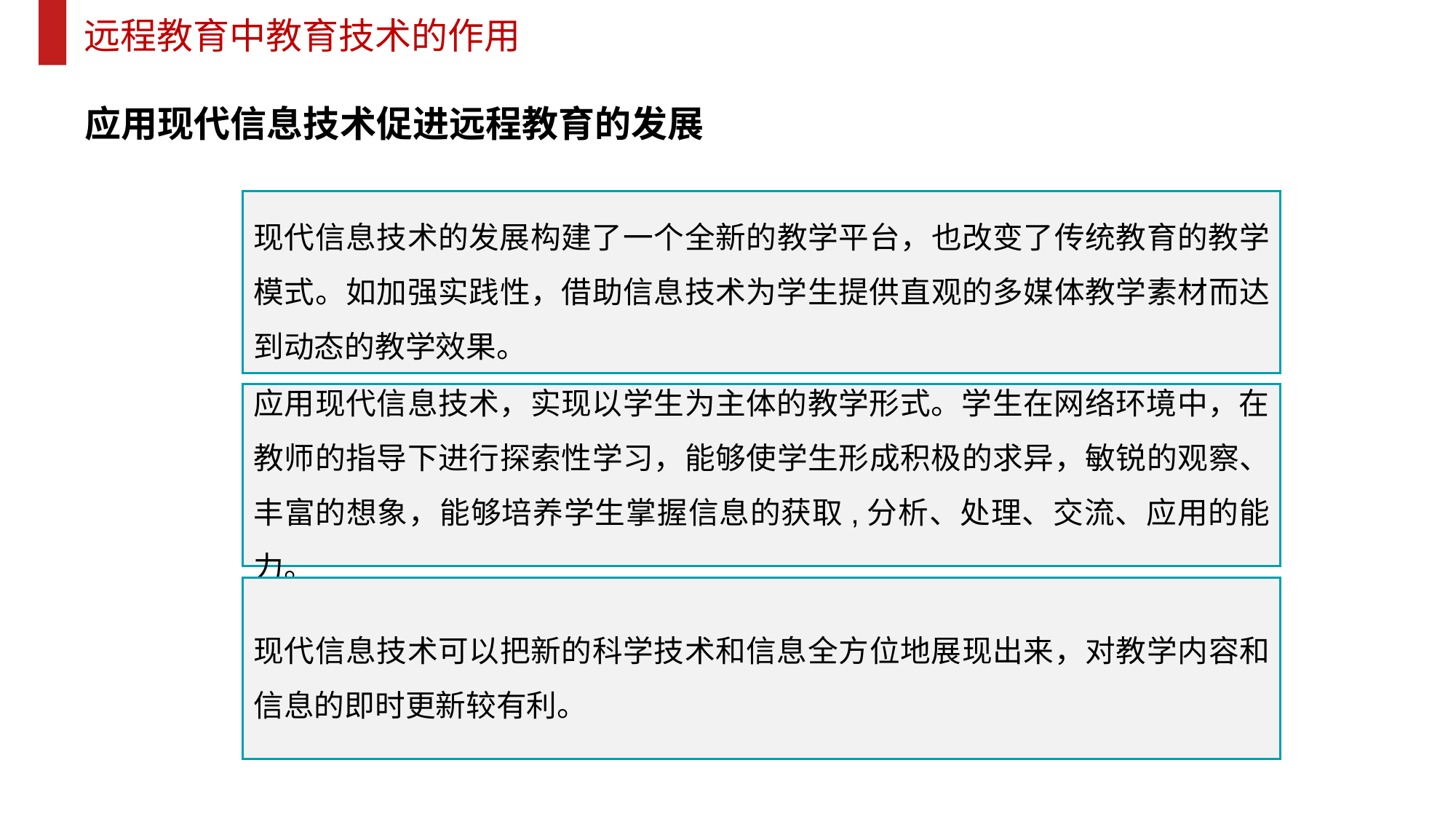

远程教育中教育技术的作用
应用现代信息技术促进远程教育的发展
现代信息技术的发展构建了一个全新的教学平台，也改变了传统教育的教学模式。如加强实践性，借助信息技术为学生提供直观的多媒体教学素材而达到动态的教学效果。
应用现代信息技术，实现以学生为主体的教学形式。学生在网络环境中，在教师的指导下进行探索性学习，能够使学生形成积极的求异，敏锐的观察、丰富的想象，能够培养学生掌握信息的获取,分析、处理、交流、应用的能力。
现代信息技术可以把新的科学技术和信息全方位地展现出来，对教学内容和信息的即时更新较有利。